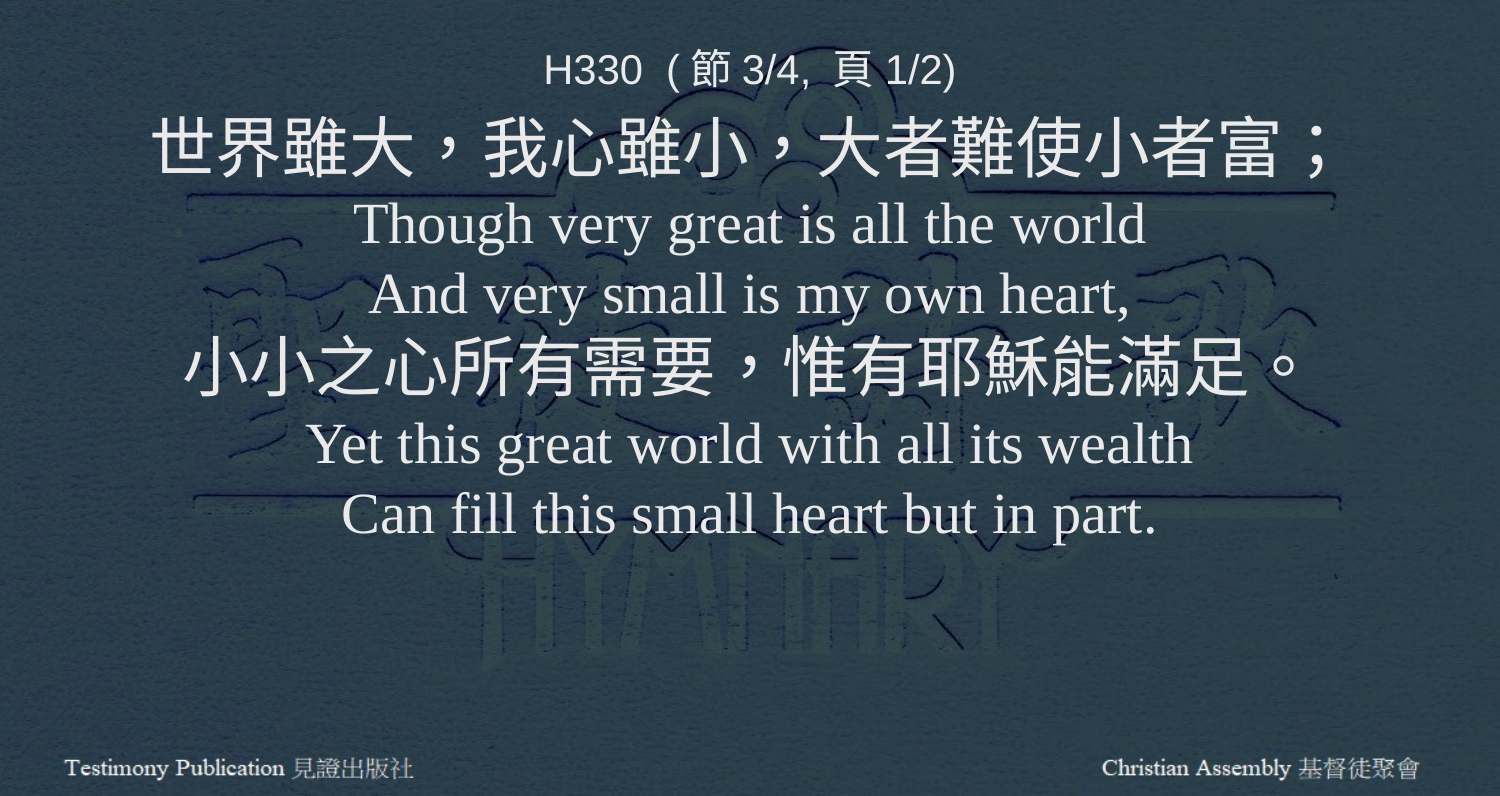

H330  (節3/4, 頁1/2)
世界雖大，我心雖小，大者難使小者富；
Though very great is all the world
And very small is my own heart,
小小之心所有需要，惟有耶穌能滿足。
Yet this great world with all its wealth
Can fill this small heart but in part.